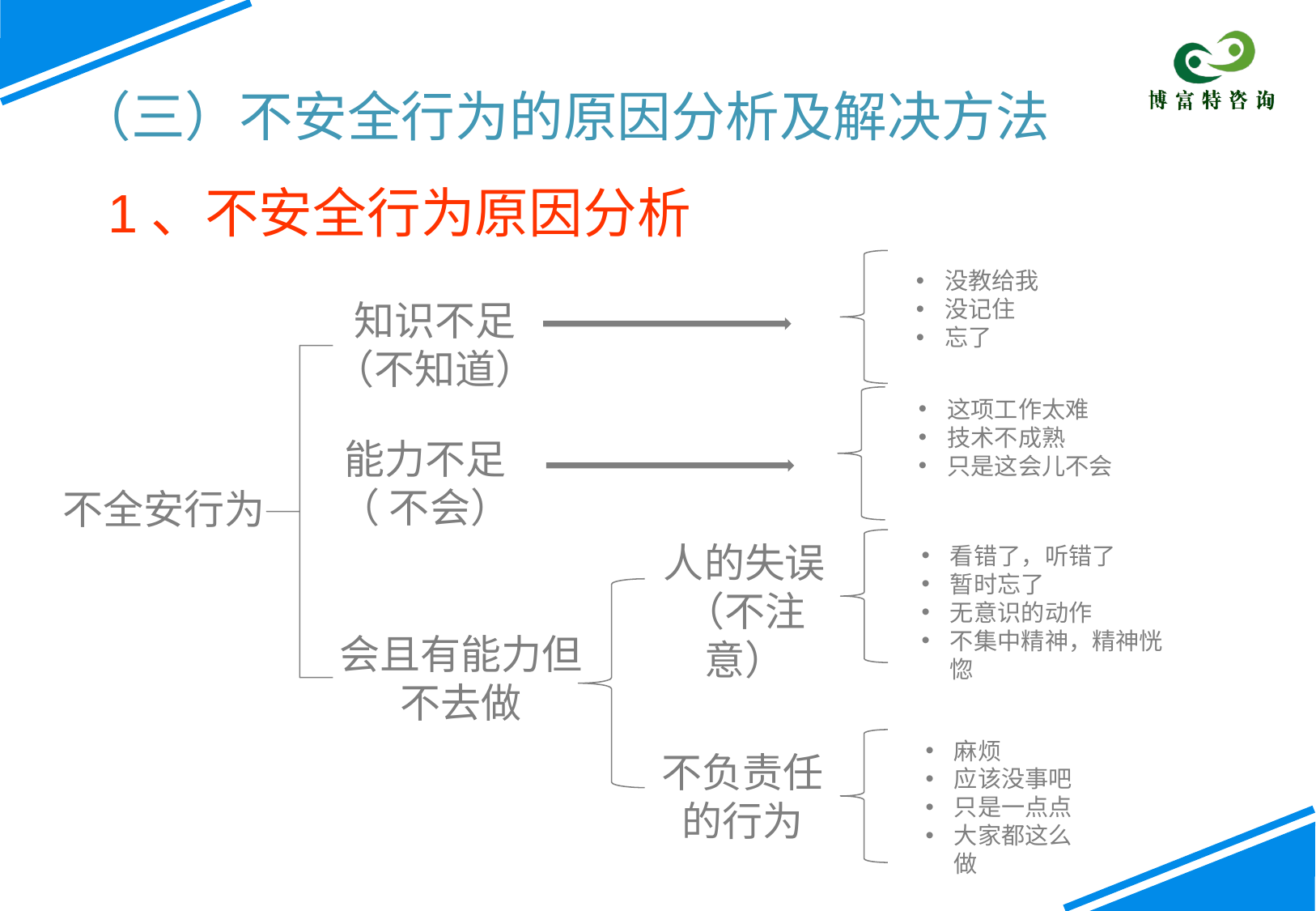

（三）不安全行为的原因分析及解决方法
1、不安全行为原因分析

没教给我
没记住
忘了
知识不足
（不知道）

这项工作太难
技术不成熟
只是这会儿不会
能力不足
（ 不会）

不全安行为

人的失误
（不注意）
看错了，听错了
暂时忘了
无意识的动作
不集中精神，精神恍惚

会且有能力但不去做

麻烦
应该没事吧
只是一点点
大家都这么做
不负责任的行为